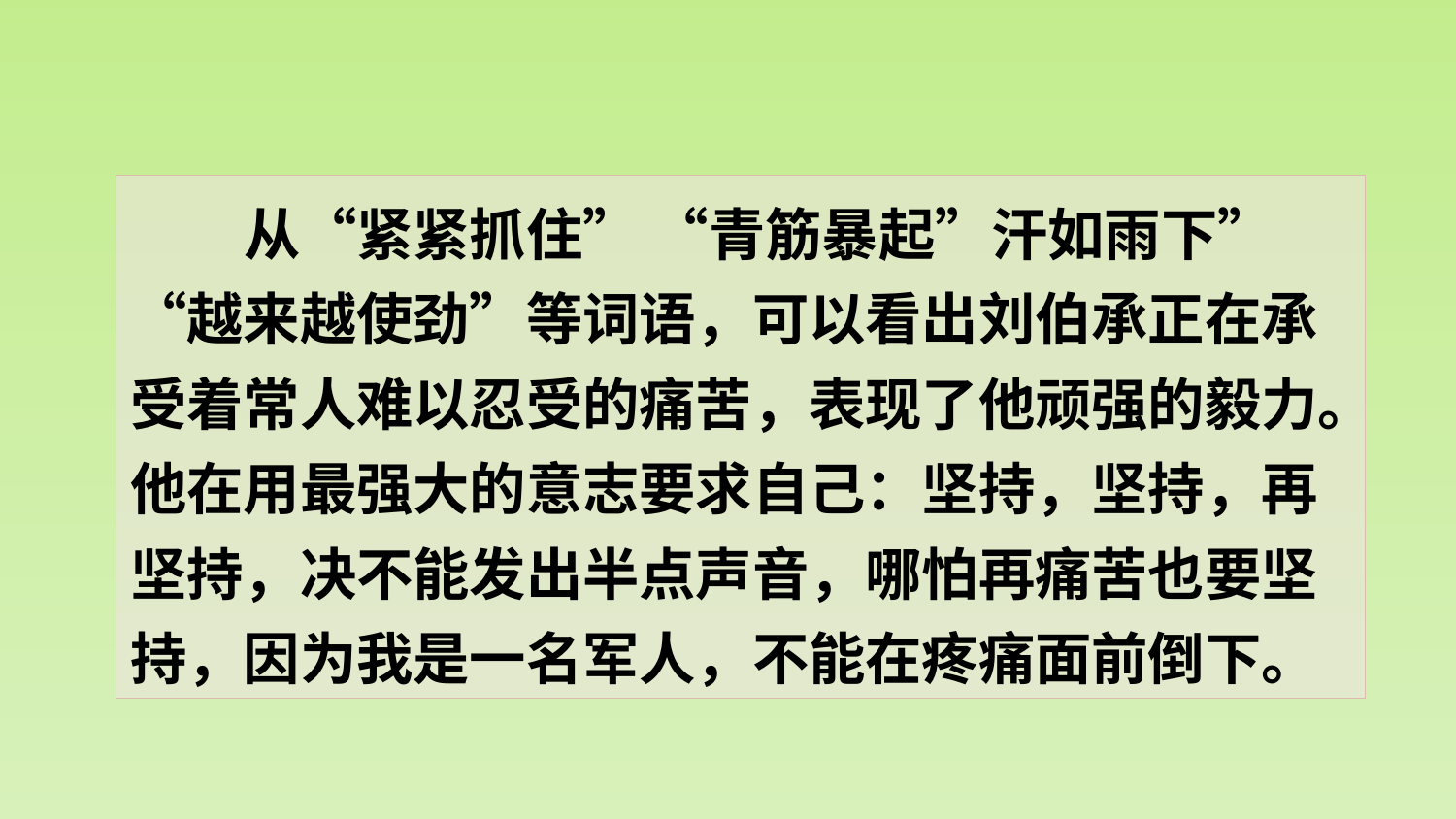

从“紧紧抓住” “青筋暴起”汗如雨下” “越来越使劲”等词语，可以看出刘伯承正在承受着常人难以忍受的痛苦，表现了他顽强的毅力。他在用最强大的意志要求自己：坚持，坚持，再坚持，决不能发出半点声音，哪怕再痛苦也要坚持，因为我是一名军人，不能在疼痛面前倒下。